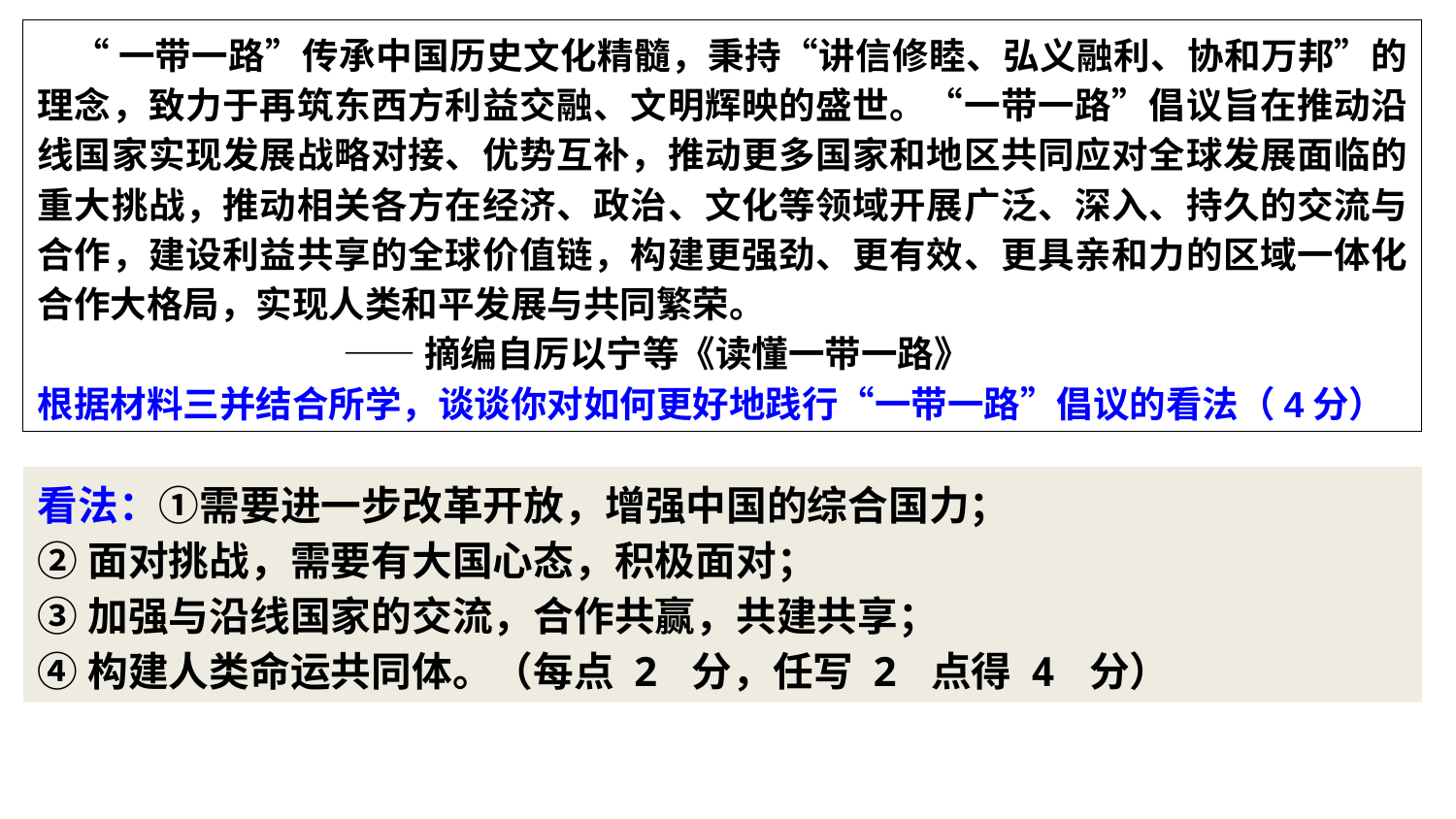

“一带一路”传承中国历史文化精髓，秉持“讲信修睦、弘义融利、协和万邦”的理念，致力于再筑东西方利益交融、文明辉映的盛世。“一带一路”倡议旨在推动沿线国家实现发展战略对接、优势互补，推动更多国家和地区共同应对全球发展面临的重大挑战，推动相关各方在经济、政治、文化等领域开展广泛、深入、持久的交流与合作，建设利益共享的全球价值链，构建更强劲、更有效、更具亲和力的区域一体化合作大格局，实现人类和平发展与共同繁荣。
                                     ——摘编自厉以宁等《读懂一带一路》
根据材料三并结合所学，谈谈你对如何更好地践行“一带一路”倡议的看法（4分）
看法：①需要进一步改革开放，增强中国的综合国力；
②面对挑战，需要有大国心态，积极面对；
③加强与沿线国家的交流，合作共赢，共建共享；
④构建人类命运共同体。（每点 2 分，任写 2 点得 4 分）